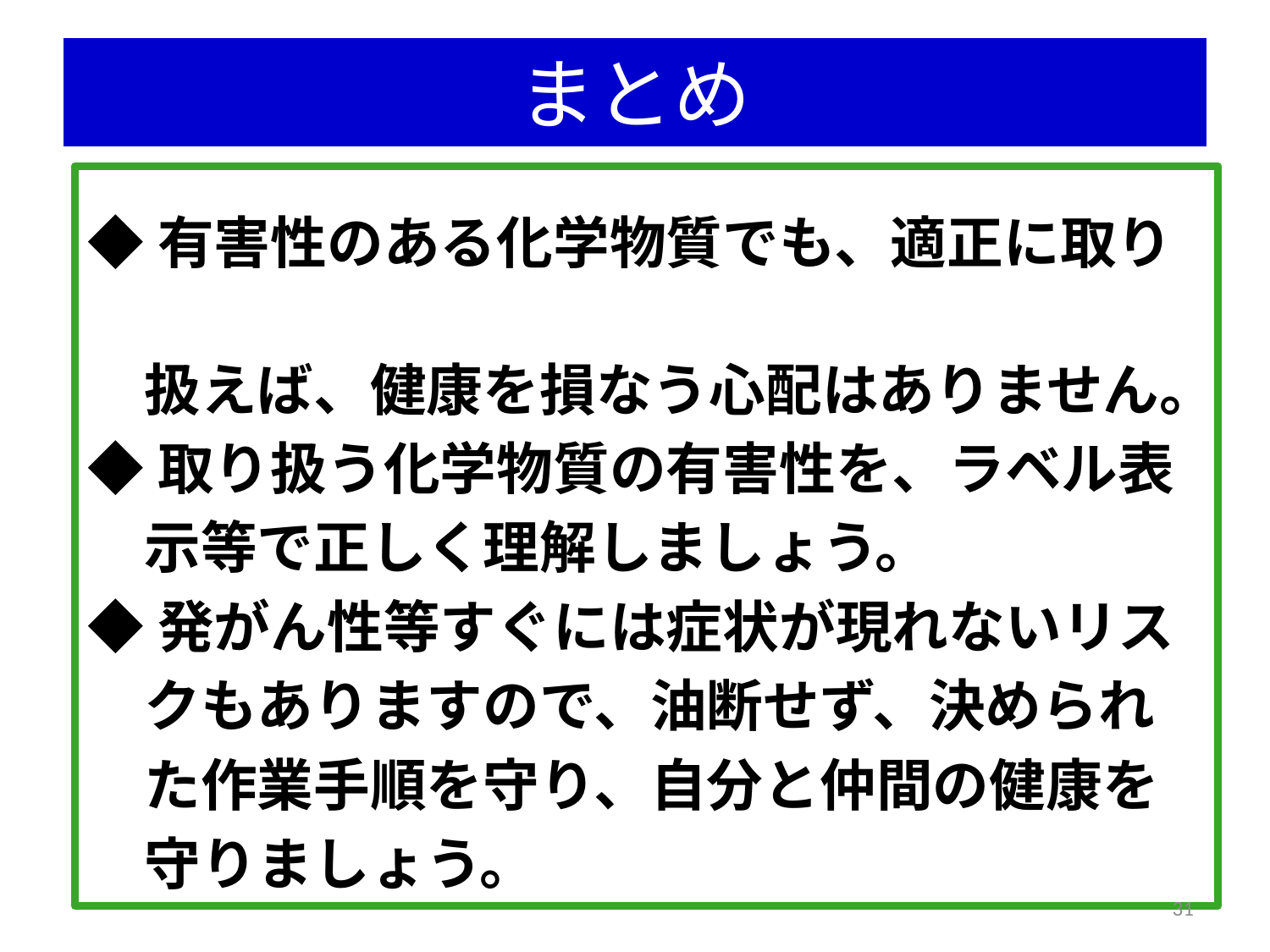

# まとめ

◆有害性のある化学物質でも、適正に取り
　扱えば、健康を損なう心配はありません。
◆取り扱う化学物質の有害性を、ラベル表
　示等で正しく理解しましょう。
◆発がん性等すぐには症状が現れないリス
　クもありますので、油断せず、決められ
　た作業手順を守り、自分と仲間の健康を
　守りましょう。

31